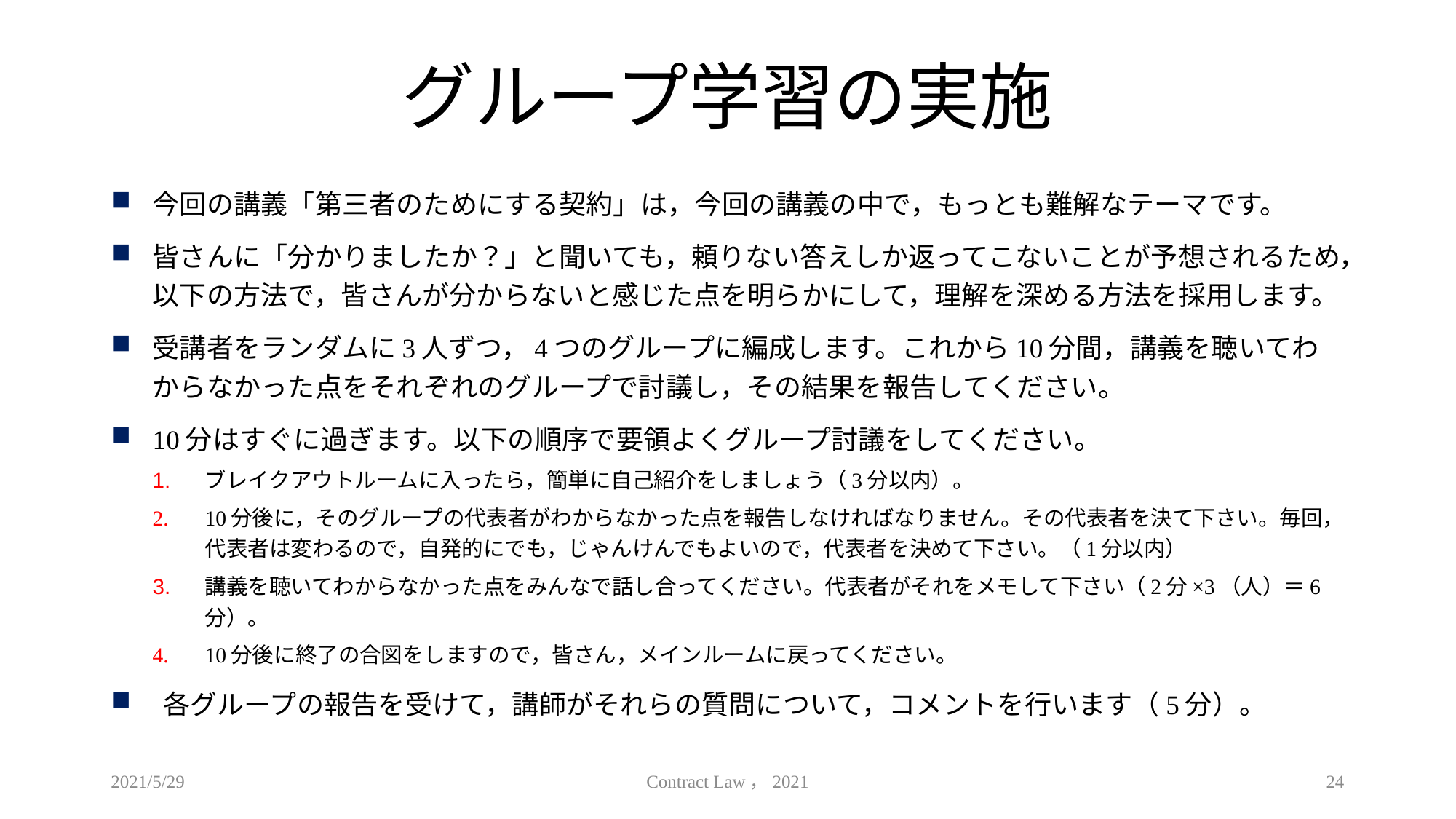

# グループ学習の実施
今回の講義「第三者のためにする契約」は，今回の講義の中で，もっとも難解なテーマです。
皆さんに「分かりましたか？」と聞いても，頼りない答えしか返ってこないことが予想されるため，以下の方法で，皆さんが分からないと感じた点を明らかにして，理解を深める方法を採用します。
受講者をランダムに3人ずつ，4つのグループに編成します。これから10分間，講義を聴いてわからなかった点をそれぞれのグループで討議し，その結果を報告してください。
10分はすぐに過ぎます。以下の順序で要領よくグループ討議をしてください。
ブレイクアウトルームに入ったら，簡単に自己紹介をしましょう（3分以内）。
10分後に，そのグループの代表者がわからなかった点を報告しなければなりません。その代表者を決て下さい。毎回，代表者は変わるので，自発的にでも，じゃんけんでもよいので，代表者を決めて下さい。（1分以内）
講義を聴いてわからなかった点をみんなで話し合ってください。代表者がそれをメモして下さい（2分×3（人）＝6分）。
10分後に終了の合図をしますので，皆さん，メインルームに戻ってください。
各グループの報告を受けて，講師がそれらの質問について，コメントを行います（5分）。
2021/5/29
Contract Law，2021
24